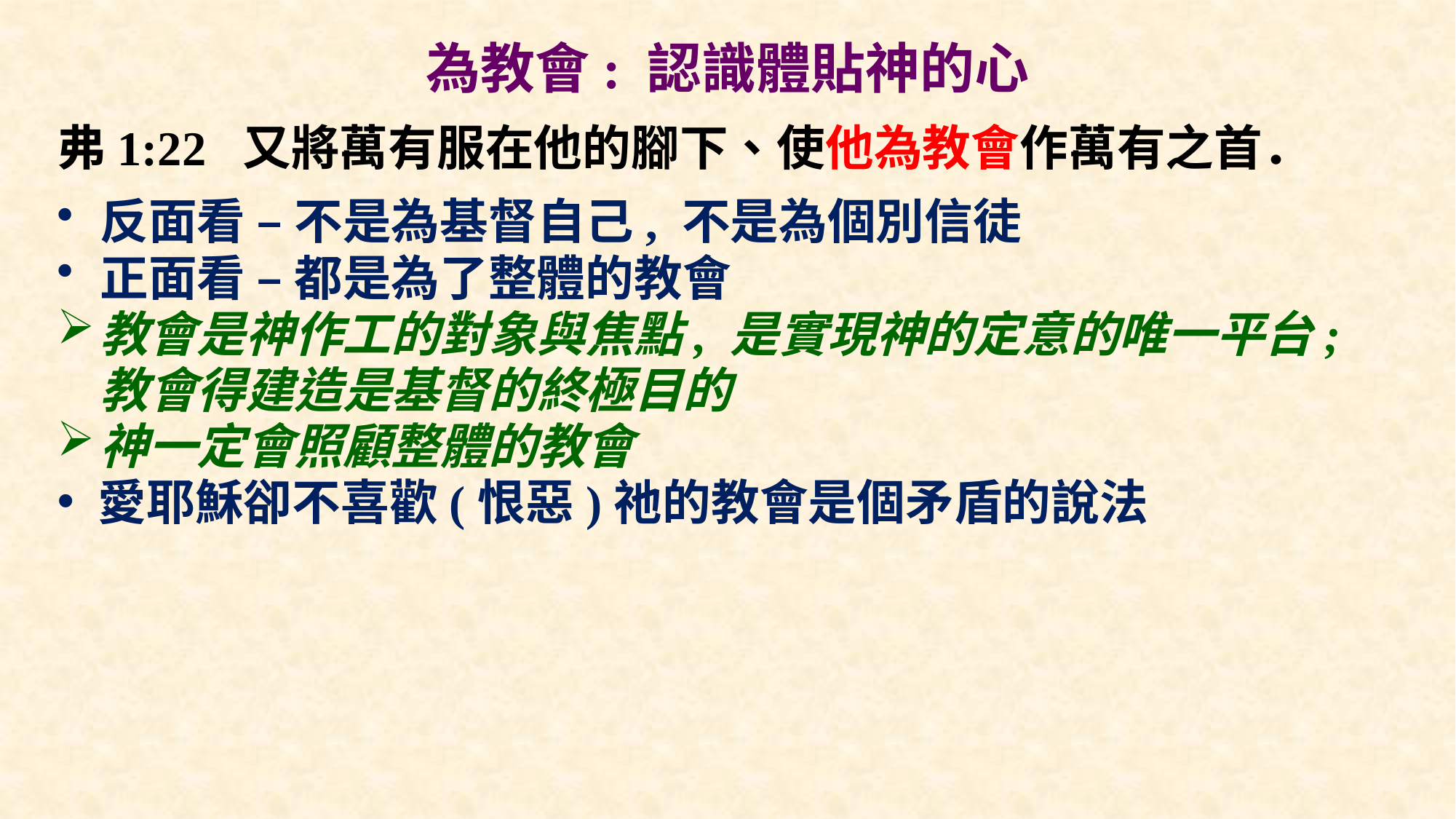

# 為教會: 認識體貼神的心
弗1:22  又將萬有服在他的腳下、使他為教會作萬有之首．
反面看 – 不是為基督自己, 不是為個別信徒
正面看 – 都是為了整體的教會
教會是神作工的對象與焦點, 是實現神的定意的唯一平台; 教會得建造是基督的終極目的
神一定會照顧整體的教會
愛耶穌卻不喜歡(恨惡)祂的教會是個矛盾的說法